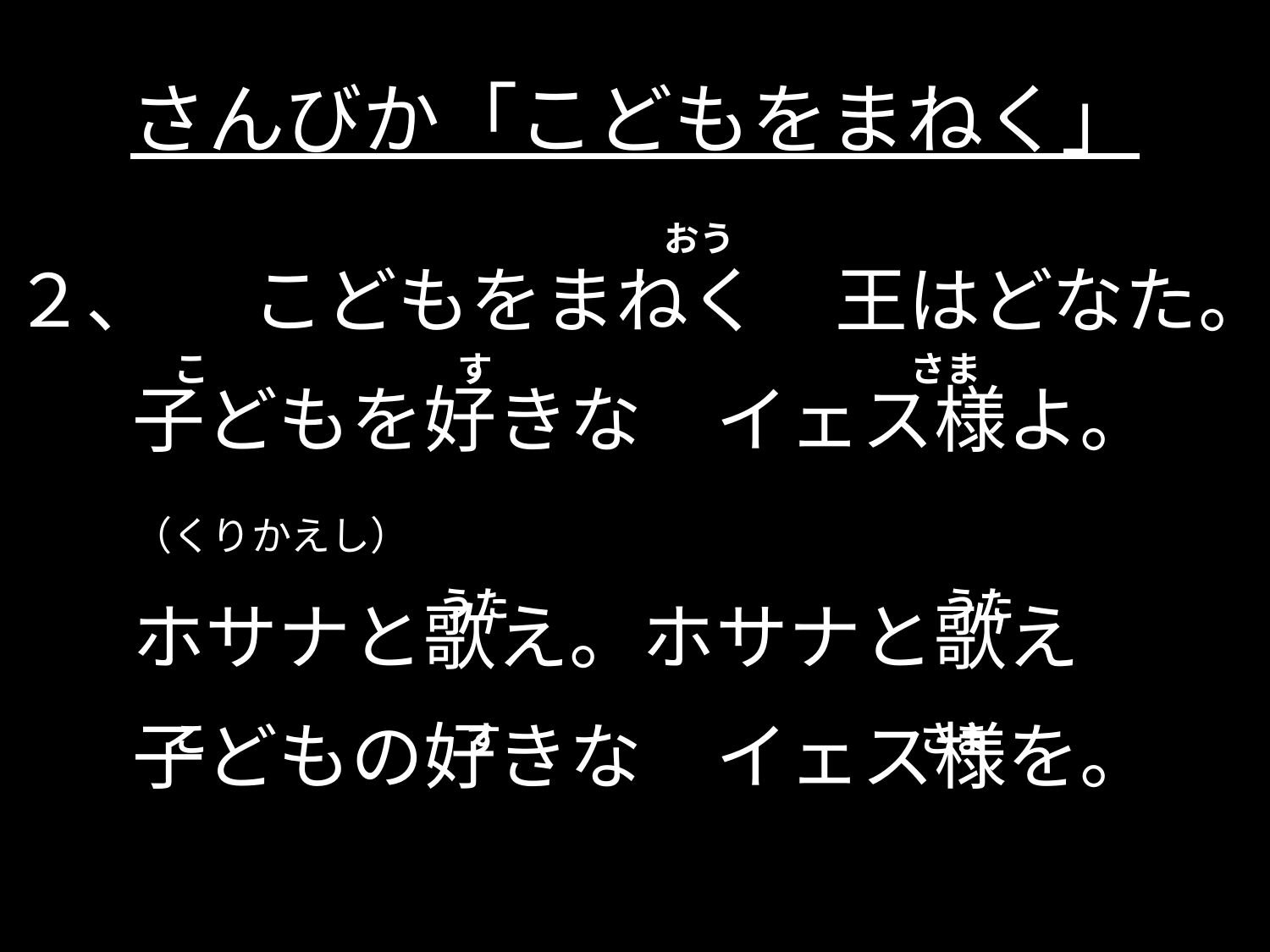

# さんびか「こどもをまねく」
                                                                                おう
２、	こどもをまねく　王はどなた。
	子どもを好きな　イェス様よ。

	（くりかえし）
	ホサナと歌え。ホサナと歌え
	子どもの好きな　イェス様を。

                   こ                               す                                                    さま
                                                    うた                                                      うた
                   こ                                す                                                    さま